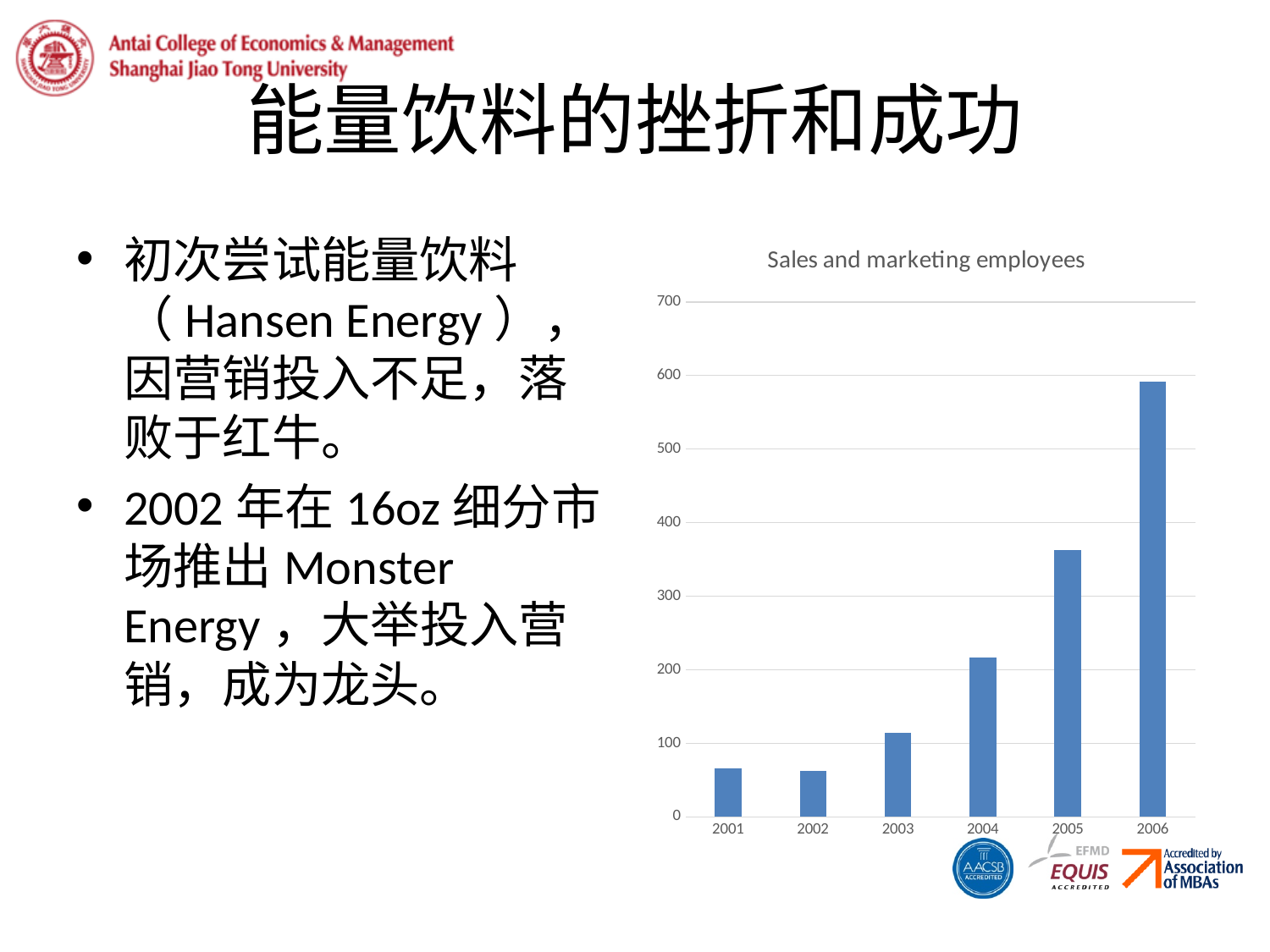

# 能量饮料的挫折和成功
初次尝试能量饮料（Hansen Energy），因营销投入不足，落败于红牛。
2002年在16oz细分市场推出Monster Energy，大举投入营销，成为龙头。

### Chart:

| Category | Sales and marketing employees |
|---|---|
| 2001 | 66.0 |
| 2002 | 63.0 |
| 2003 | 114.0 |
| 2004 | 217.0 |
| 2005 | 363.0 |
| 2006 | 591.0 |